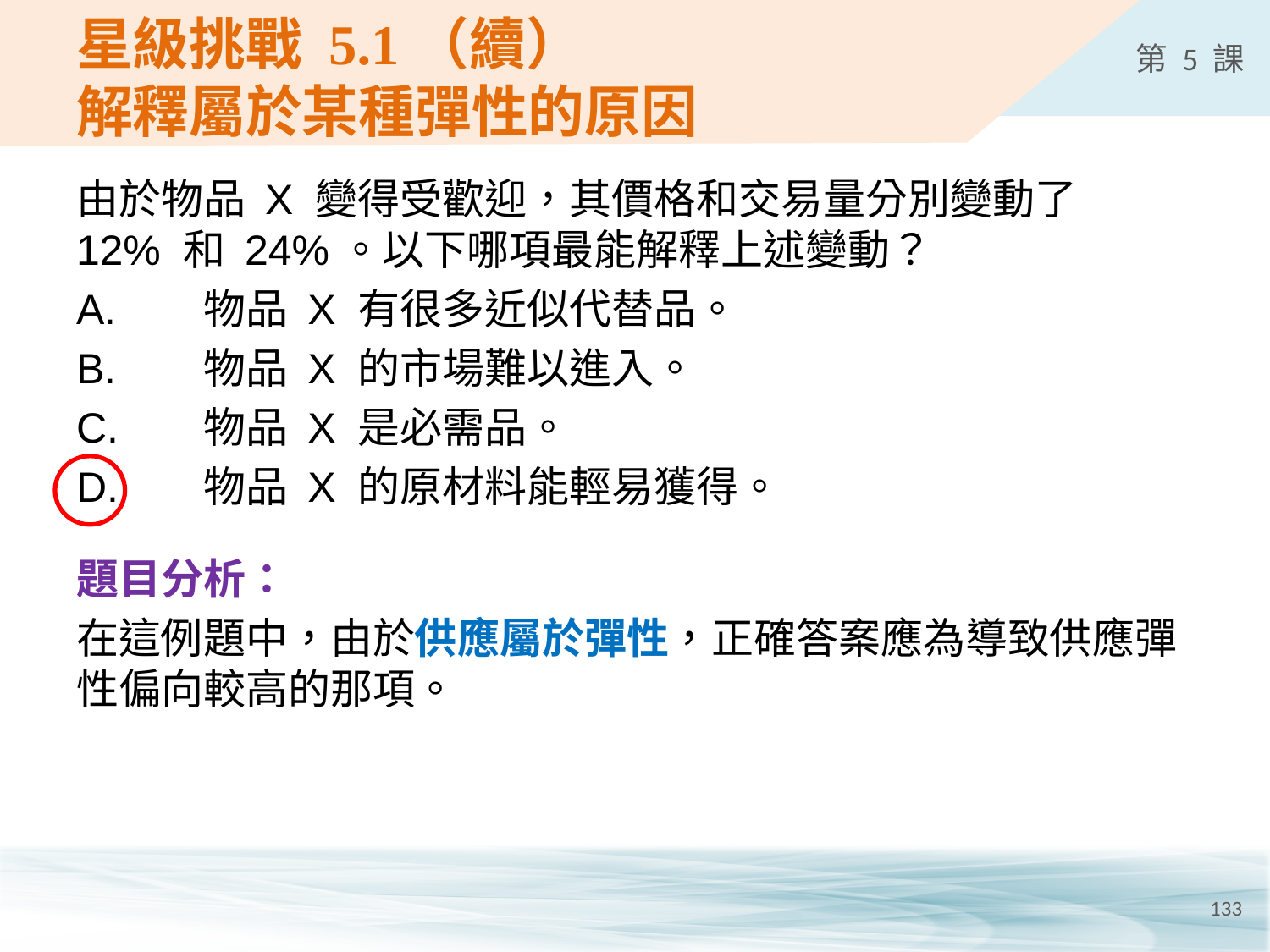

# 星級挑戰 5.1（續） 解釋屬於某種彈性的原因
由於物品 X 變得受歡迎，其價格和交易量分別變動了
12% 和 24%。以下哪項最能解釋上述變動？
A.	物品 X 有很多近似代替品。
B.	物品 X 的市場難以進入。
C.	物品 X 是必需品。
D.	物品 X 的原材料能輕易獲得。

題目分析：
在這例題中，由於供應屬於彈性，正確答案應為導致供應彈性偏向較高的那項。
133